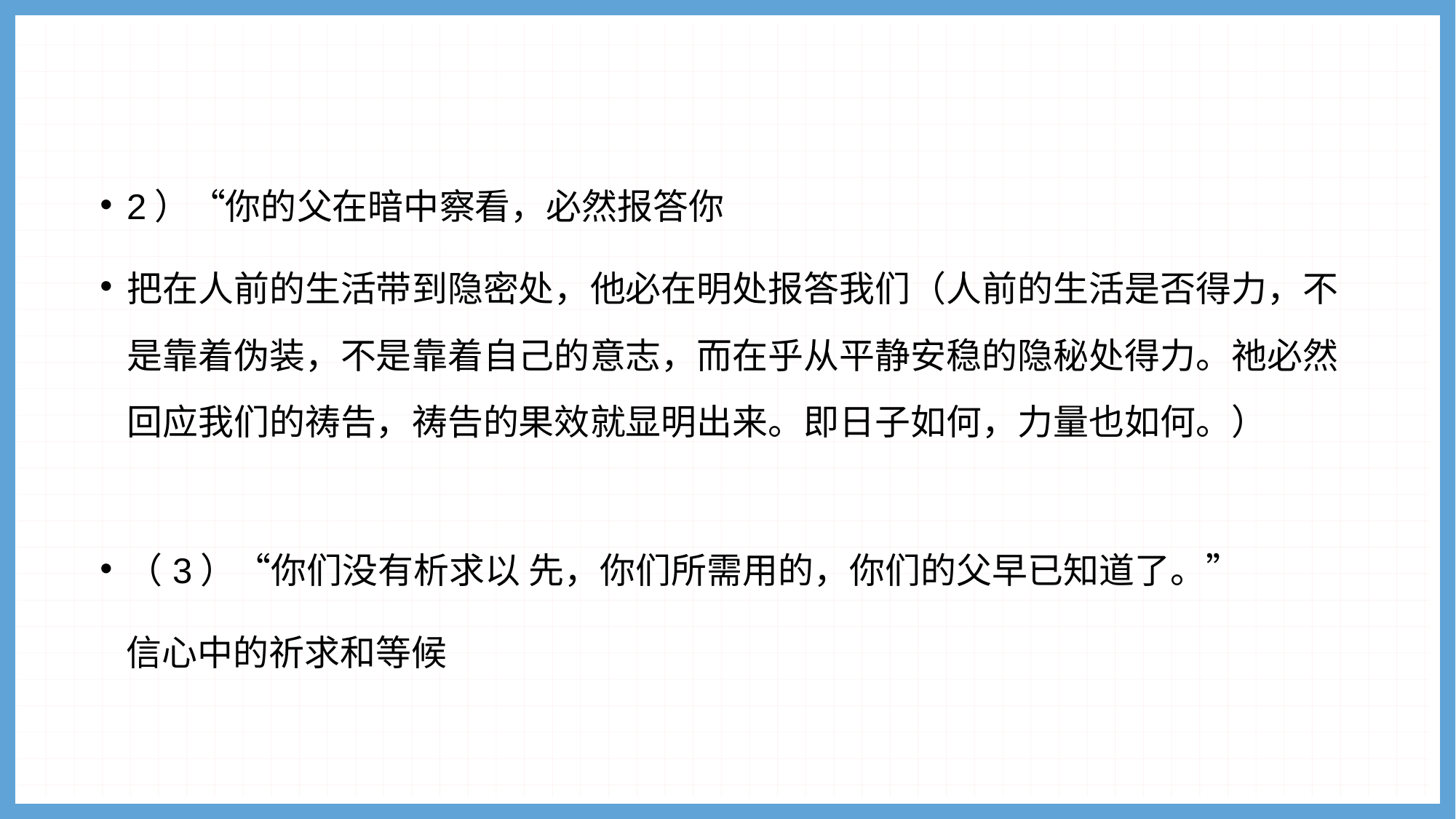

#
2）“你的父在暗中察看，必然报答你
把在人前的生活带到隐密处，他必在明处报答我们（人前的生活是否得力，不是靠着伪装，不是靠着自己的意志，而在乎从平静安稳的隐秘处得力。祂必然回应我们的祷告，祷告的果效就显明出来。即日子如何，力量也如何。）

（3）“你们没有析求以 先，你们所需用的，你们的父早已知道了。”
  信心中的祈求和等候